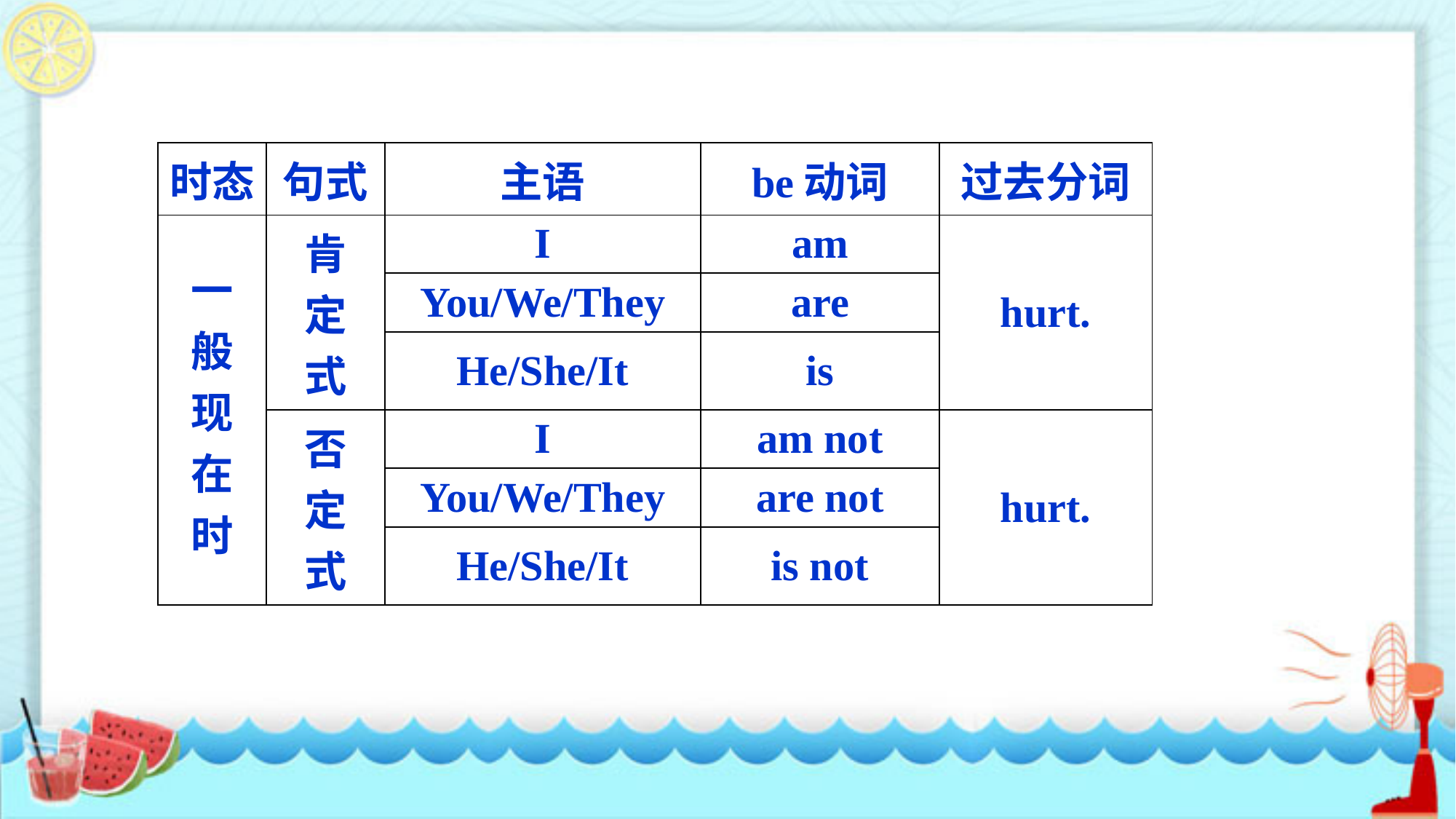

| 时态 | 句式 | 主语 | be动词 | 过去分词 |
| --- | --- | --- | --- | --- |
| 一 般 现 在 时 | 肯 定 式 | I | am | hurt. |
|  |  | You/We/They | are |  |
|  |  | He/She/It | is |  |
|  | 否 定 式 | I | am not | hurt. |
|  |  | You/We/They | are not |  |
|  |  | He/She/It | is not |  |